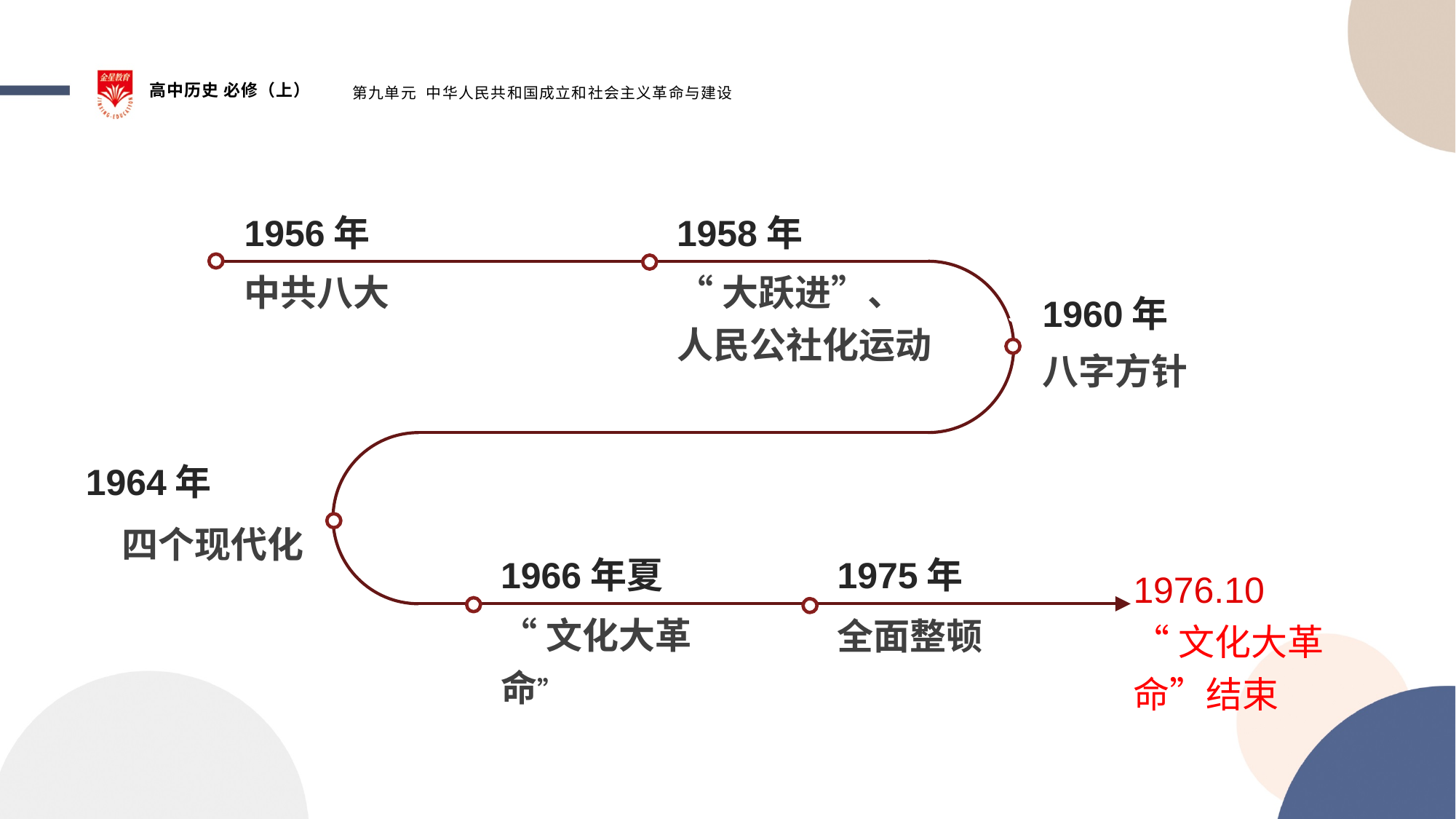

高中历史 必修（上）

第九单元  中华人民共和国成立和社会主义革命与建设
1956年
1958年
1
2

中共八大
“大跃进”、
人民公社化运动

1960年
3

八字方针

1964年
四个现代化

1975年
1966年夏
5
6
1976.10
“文化大革命”结束

“文化大革命”
全面整顿